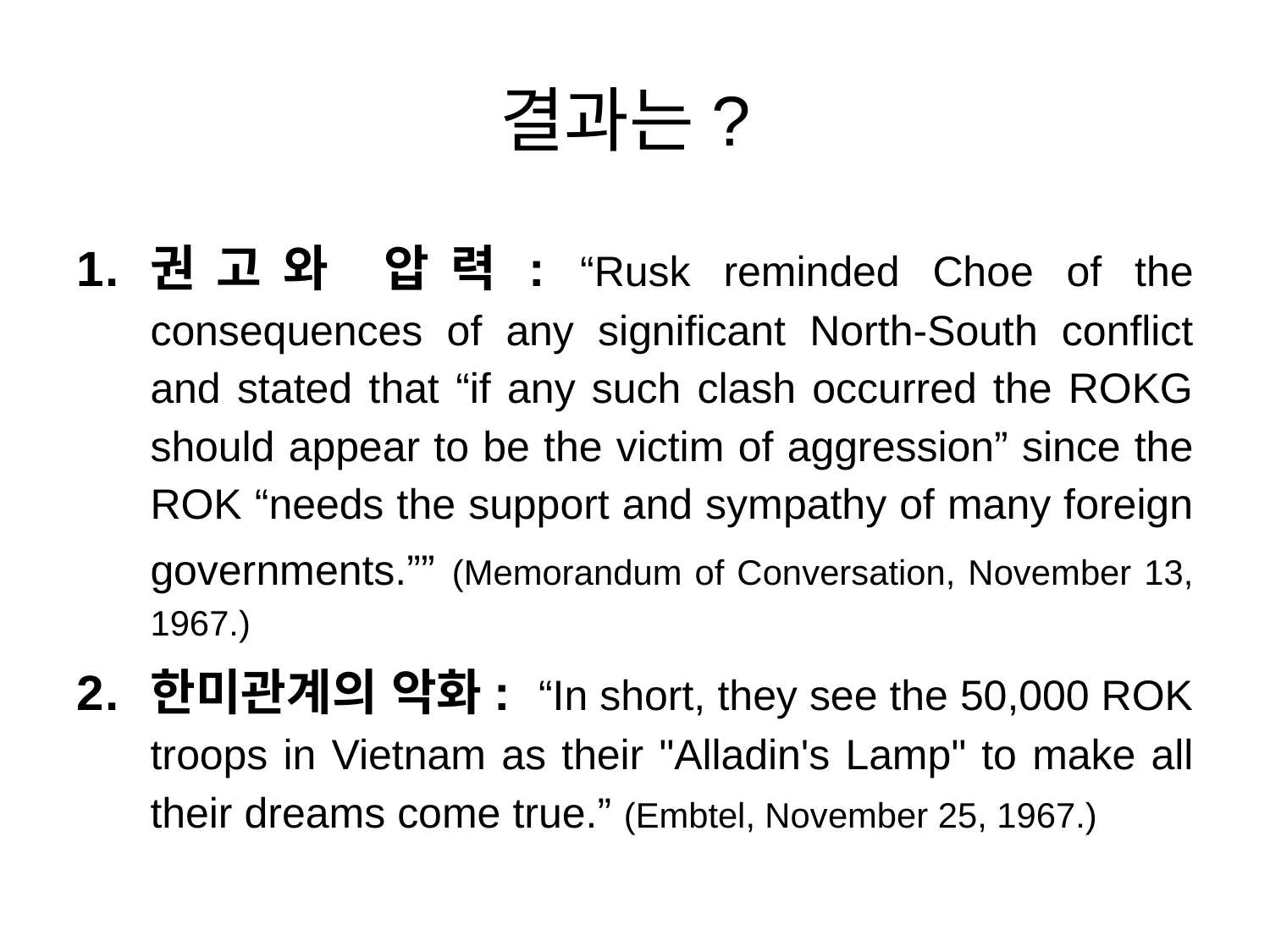

# 결과는?
권고와 압력: “Rusk reminded Choe of the consequences of any significant North-South conflict and stated that “if any such clash occurred the ROKG should appear to be the victim of aggression” since the ROK “needs the support and sympathy of many foreign governments.”” (Memorandum of Conversation, November 13, 1967.)
한미관계의 악화:  “In short, they see the 50,000 ROK troops in Vietnam as their "Alladin's Lamp" to make all their dreams come true.” (Embtel, November 25, 1967.)